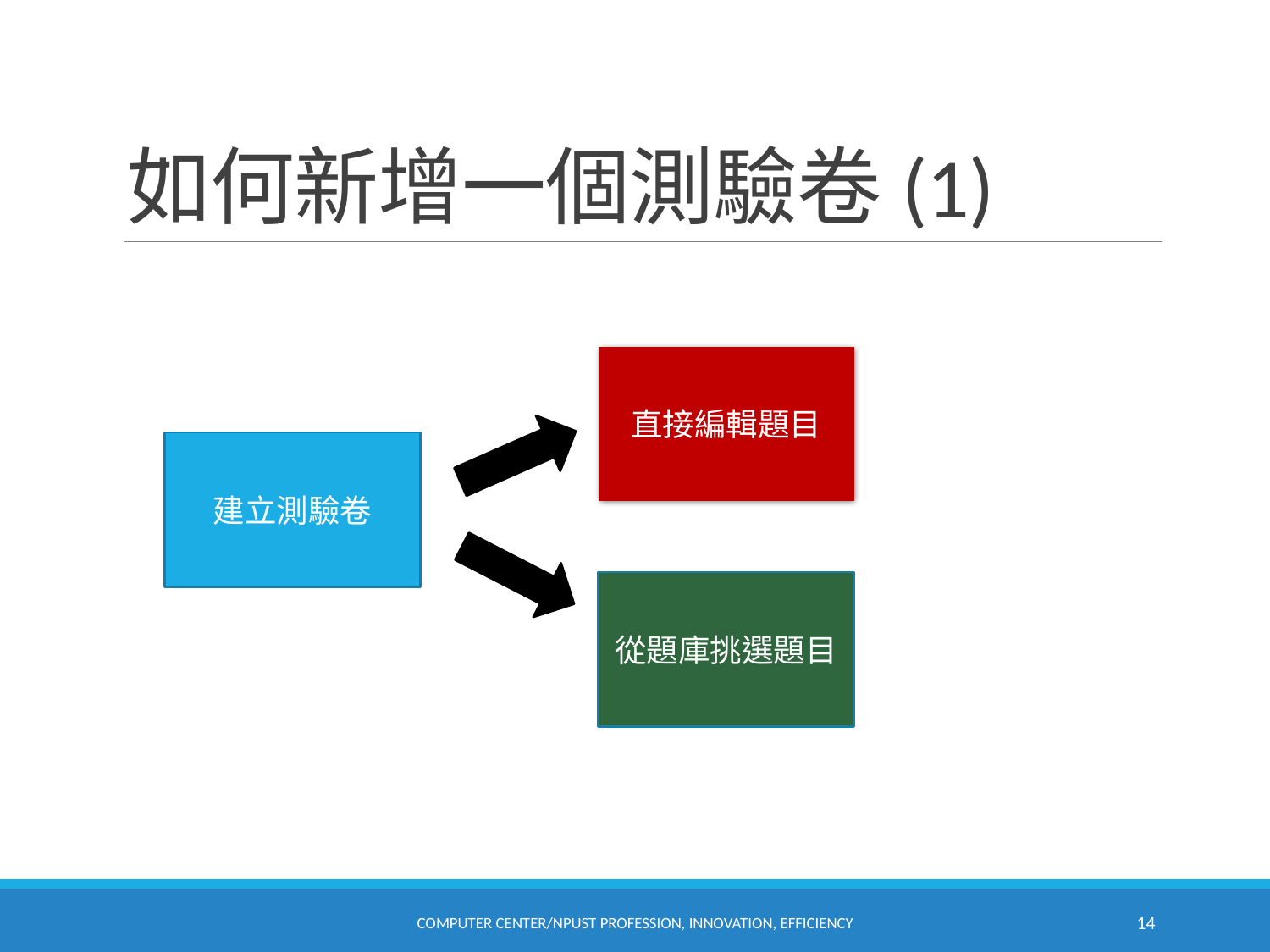

# 如何新增一個測驗卷(1)
直接編輯題目

建立測驗卷

從題庫挑選題目
Computer Center/NPUST Profession, Innovation, Efficiency
14